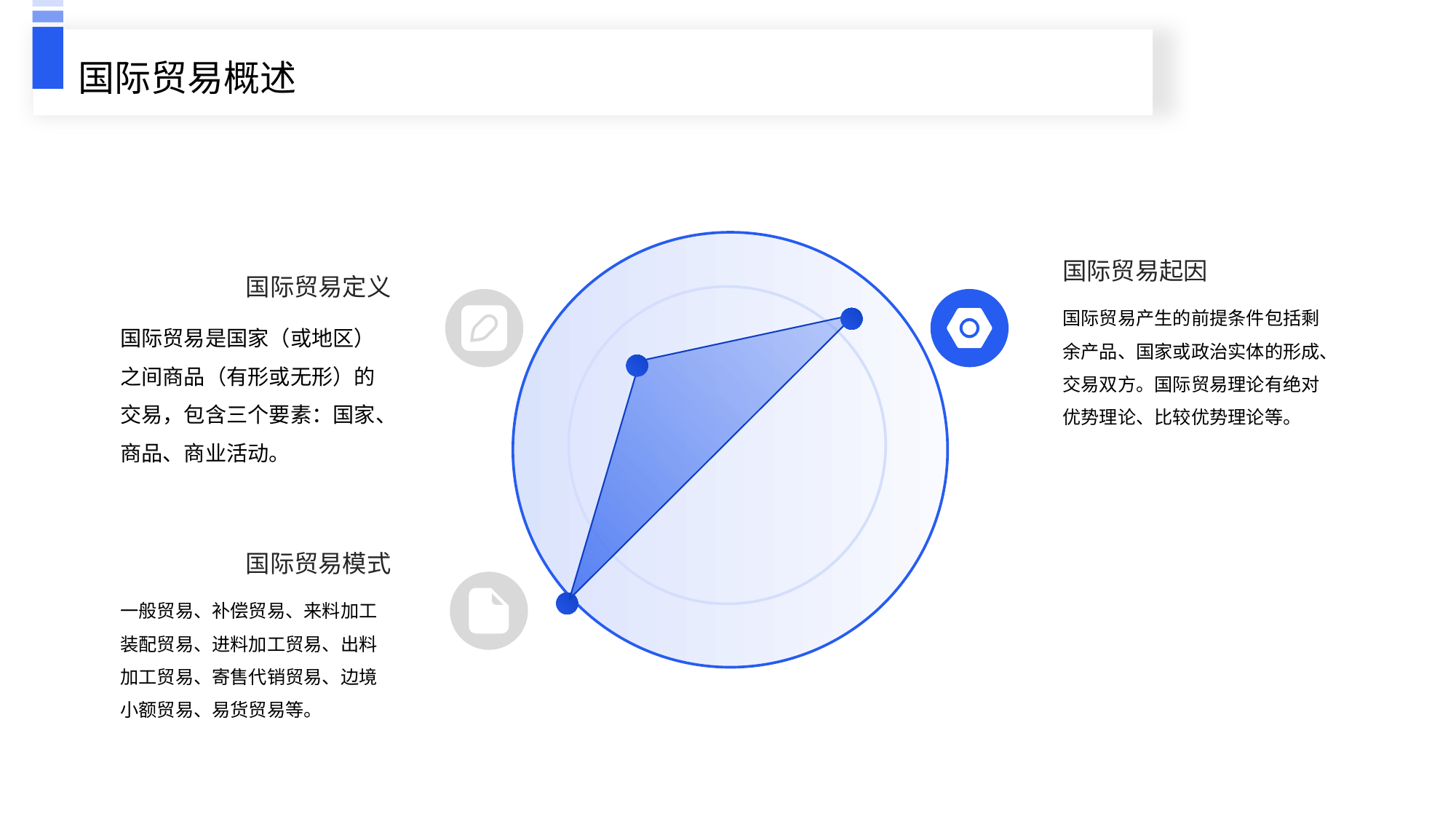

国际贸易概述

国际贸易起因
国际贸易定义

国际贸易产生的前提条件包括剩余产品、国家或政治实体的形成、交易双方。国际贸易理论有绝对优势理论、比较优势理论等。

国际贸易是国家（或地区）之间商品（有形或无形）的交易，包含三个要素：国家、商品、商业活动。

国际贸易模式

一般贸易、补偿贸易、来料加工装配贸易、进料加工贸易、出料加工贸易、寄售代销贸易、边境小额贸易、易货贸易等。